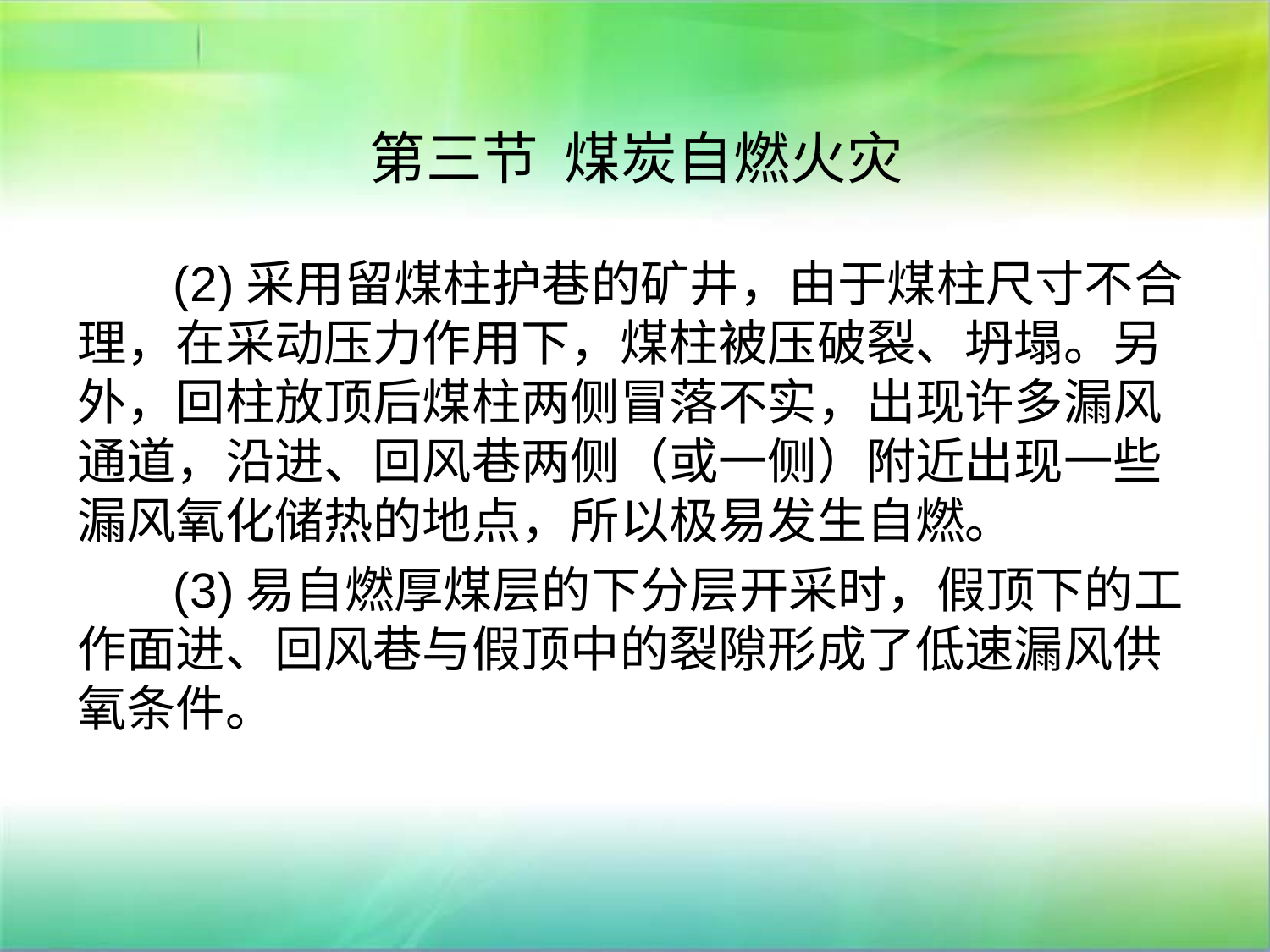

# 第三节  煤炭自燃火灾
       (2)采用留煤柱护巷的矿井，由于煤柱尺寸不合理，在采动压力作用下，煤柱被压破裂、坍塌。另外，回柱放顶后煤柱两侧冒落不实，出现许多漏风通道，沿进、回风巷两侧（或一侧）附近出现一些漏风氧化储热的地点，所以极易发生自燃。
       (3)易自燃厚煤层的下分层开采时，假顶下的工作面进、回风巷与假顶中的裂隙形成了低速漏风供氧条件。